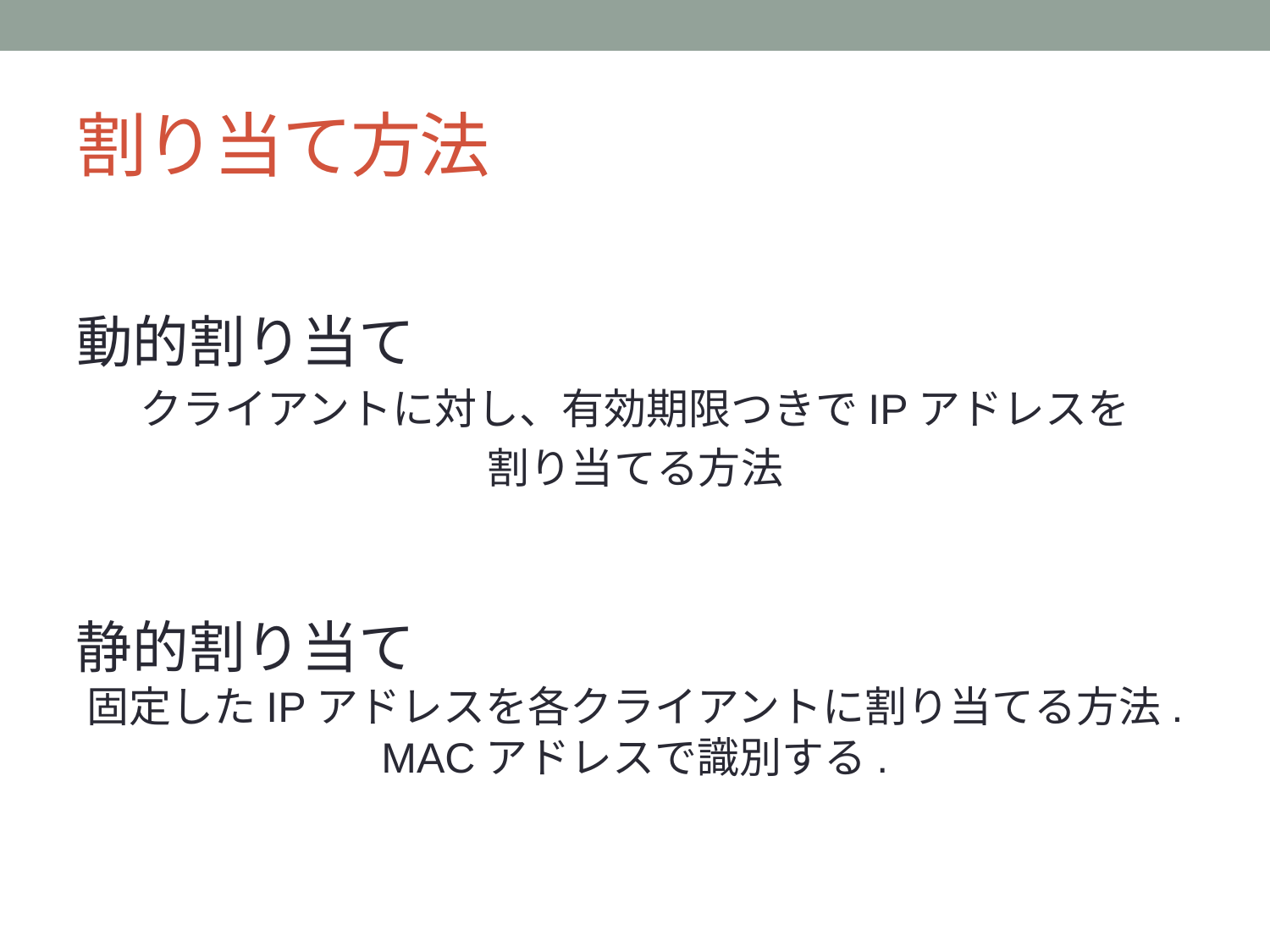

# 割り当て方法
動的割り当て
クライアントに対し、有効期限つきでIPアドレスを
割り当てる方法

静的割り当て
固定したIPアドレスを各クライアントに割り当てる方法.
MACアドレスで識別する.